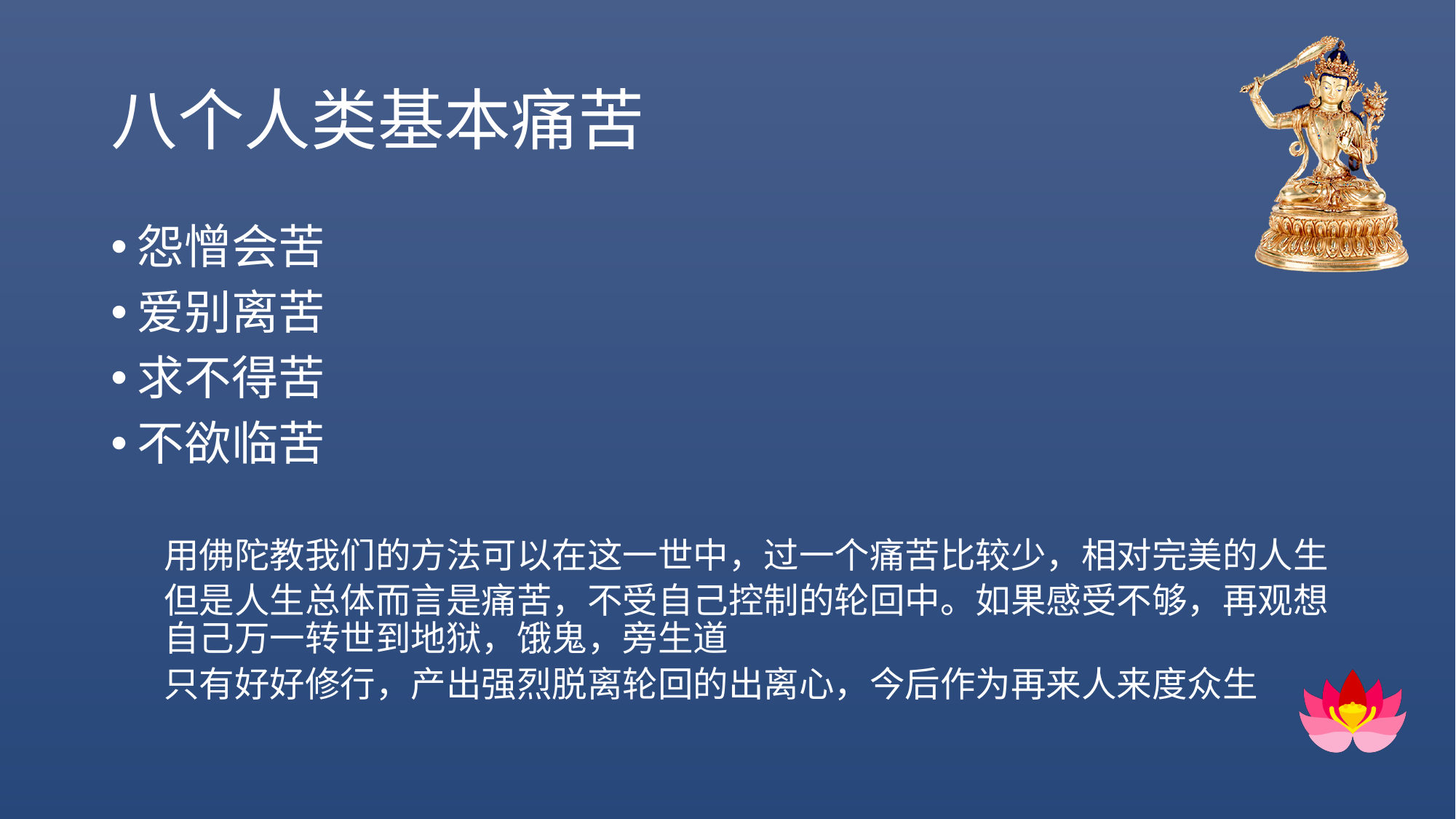

# 八个人类基本痛苦
怨憎会苦
爱别离苦
求不得苦
不欲临苦

用佛陀教我们的方法可以在这一世中，过一个痛苦比较少，相对完美的人生
但是人生总体而言是痛苦，不受自己控制的轮回中。如果感受不够，再观想自己万一转世到地狱，饿鬼，旁生道
只有好好修行，产出强烈脱离轮回的出离心，今后作为再来人来度众生